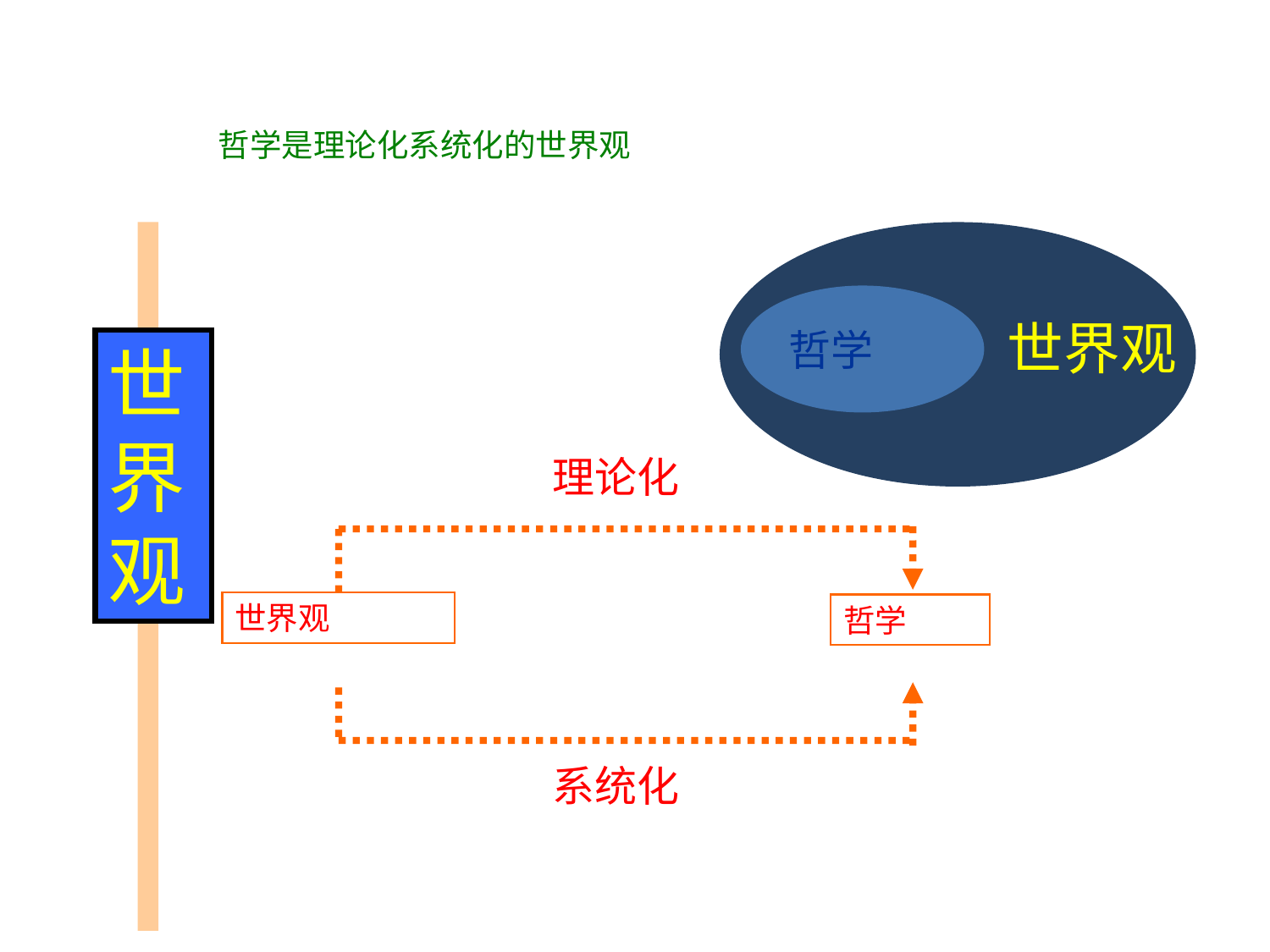

哲学是理论化系统化的世界观

哲学
世界观
世界观
理论化

世界观
哲学
系统化